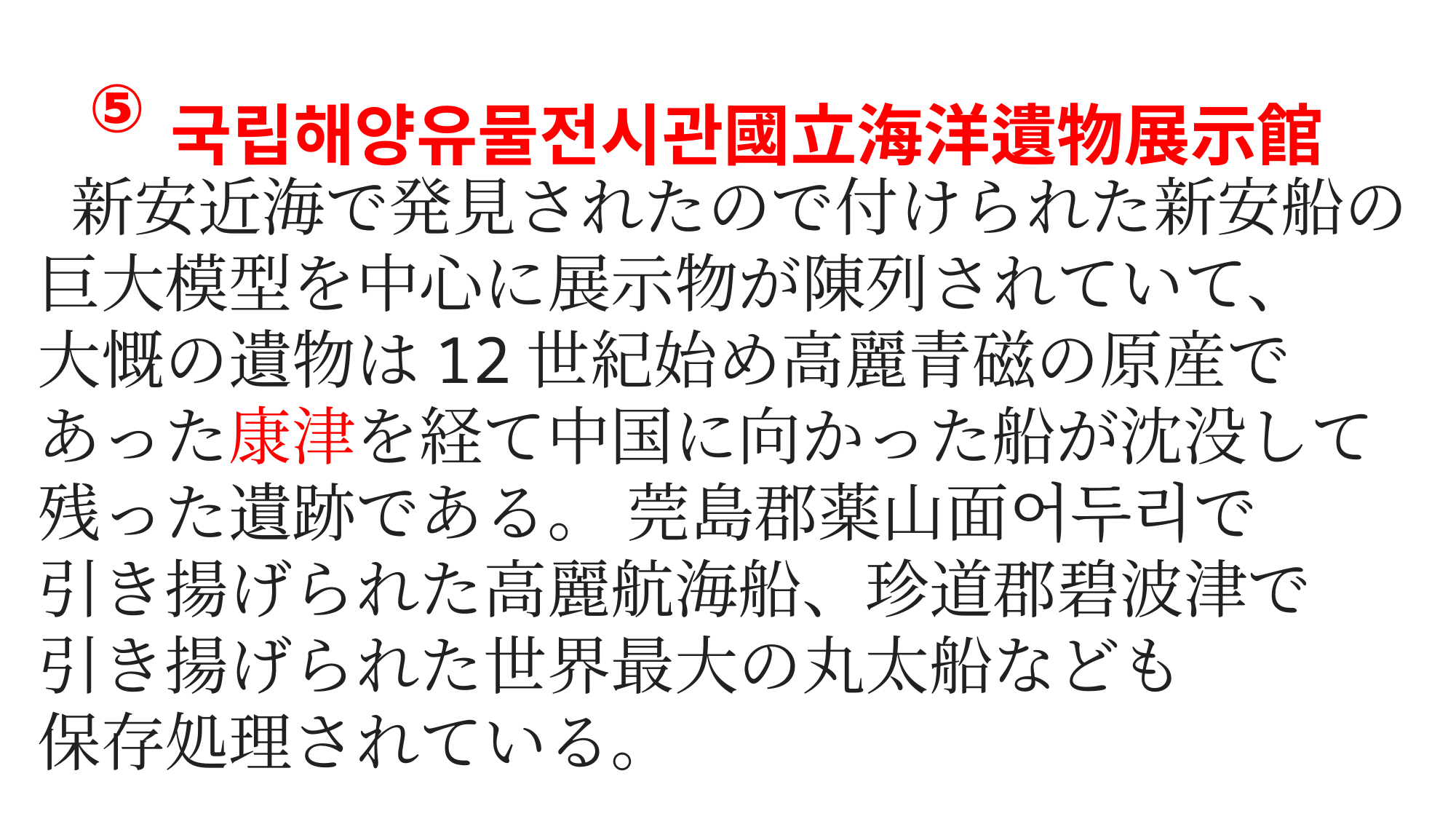

⑤
국립해양유물전시관國立海洋遺物展示館
 新安近海で発見されたので付けられた新安船の
巨大模型を中心に展示物が陳列されていて、
大慨の遺物は12世紀始め高麗青磁の原産で
あった康津を経て中国に向かった船が沈没して
残った遺跡である。 莞島郡薬山面어두리で
引き揚げられた高麗航海船、珍道郡碧波津で
引き揚げられた世界最大の丸太船なども
保存処理されている。